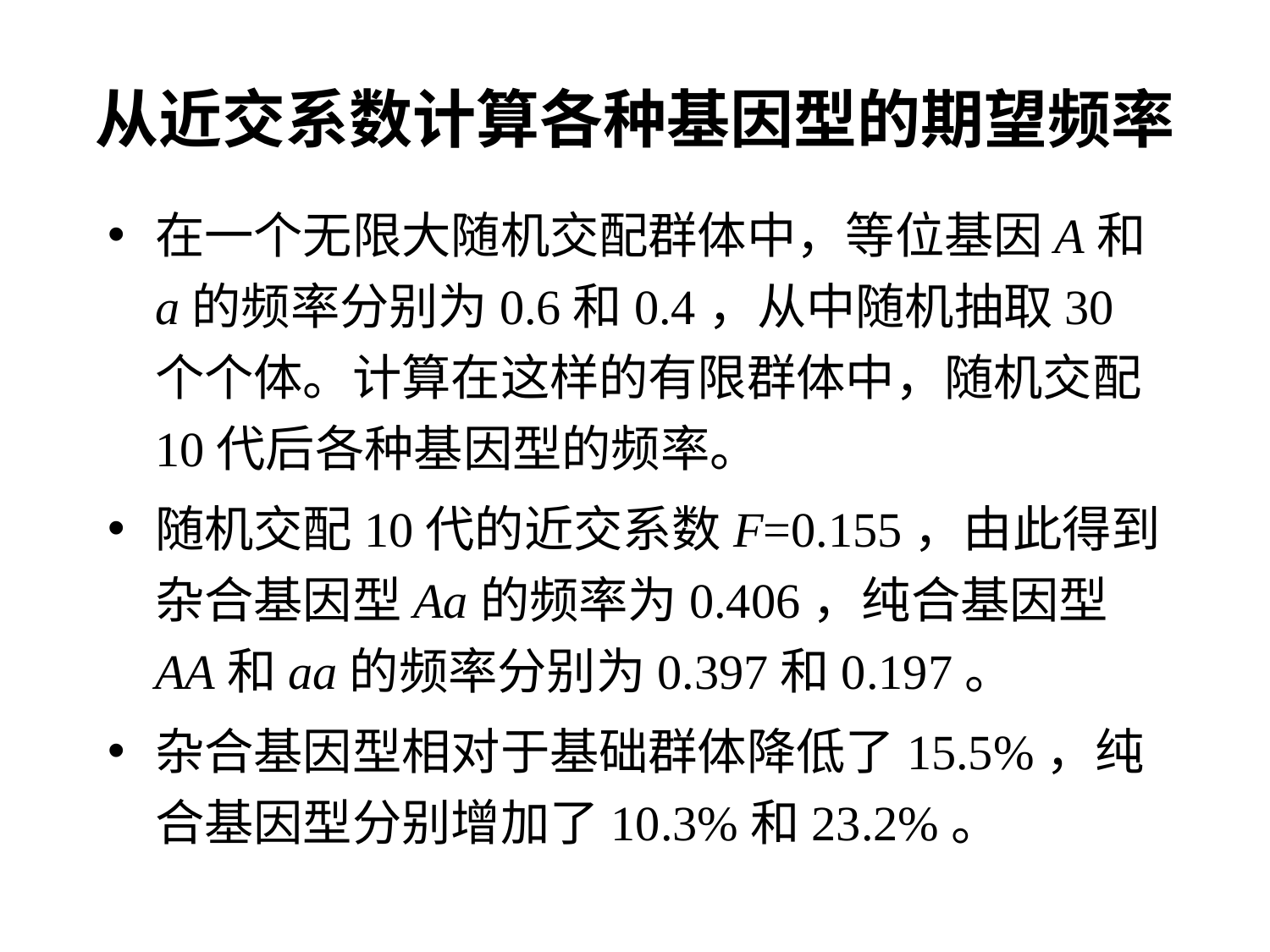

# 从近交系数计算各种基因型的期望频率
在一个无限大随机交配群体中，等位基因A和a的频率分别为0.6和0.4，从中随机抽取30个个体。计算在这样的有限群体中，随机交配10代后各种基因型的频率。
随机交配10代的近交系数F=0.155，由此得到杂合基因型Aa的频率为0.406，纯合基因型AA和aa的频率分别为0.397和0.197。
杂合基因型相对于基础群体降低了15.5%，纯合基因型分别增加了10.3%和23.2%。